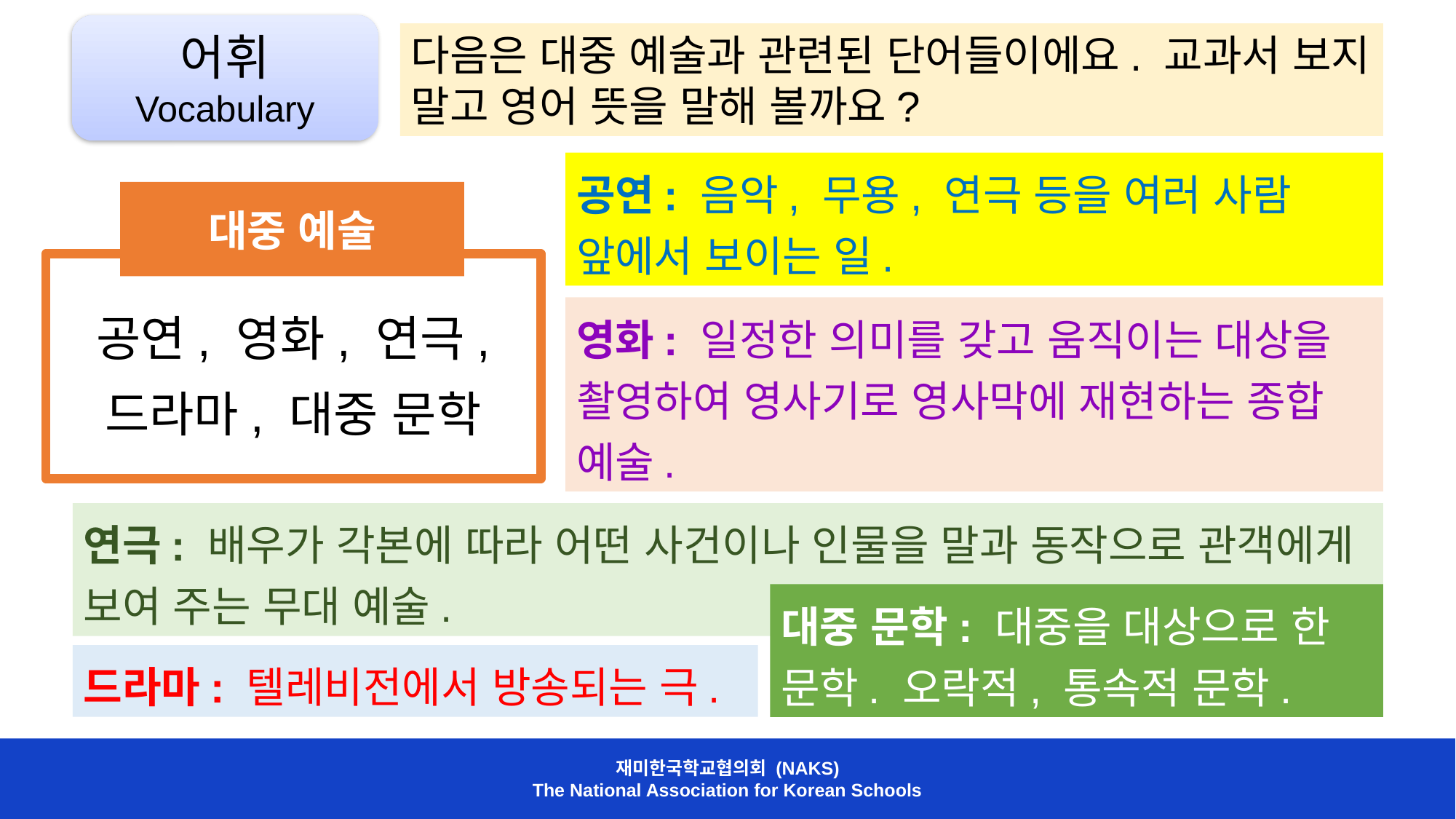

어휘 Vocabulary
다음은 대중 예술과 관련된 단어들이에요. 교과서 보지 말고 영어 뜻을 말해 볼까요?
공연: 음악, 무용, 연극 등을 여러 사람 앞에서 보이는 일.
대중 예술
공연, 영화, 연극, 드라마, 대중 문학
영화: 일정한 의미를 갖고 움직이는 대상을 촬영하여 영사기로 영사막에 재현하는 종합 예술.
연극: 배우가 각본에 따라 어떤 사건이나 인물을 말과 동작으로 관객에게 보여 주는 무대 예술.
대중 문학: 대중을 대상으로 한 문학. 오락적, 통속적 문학.
드라마: 텔레비전에서 방송되는 극.
재미한국학교협의회 (NAKS)
The National Association for Korean Schools